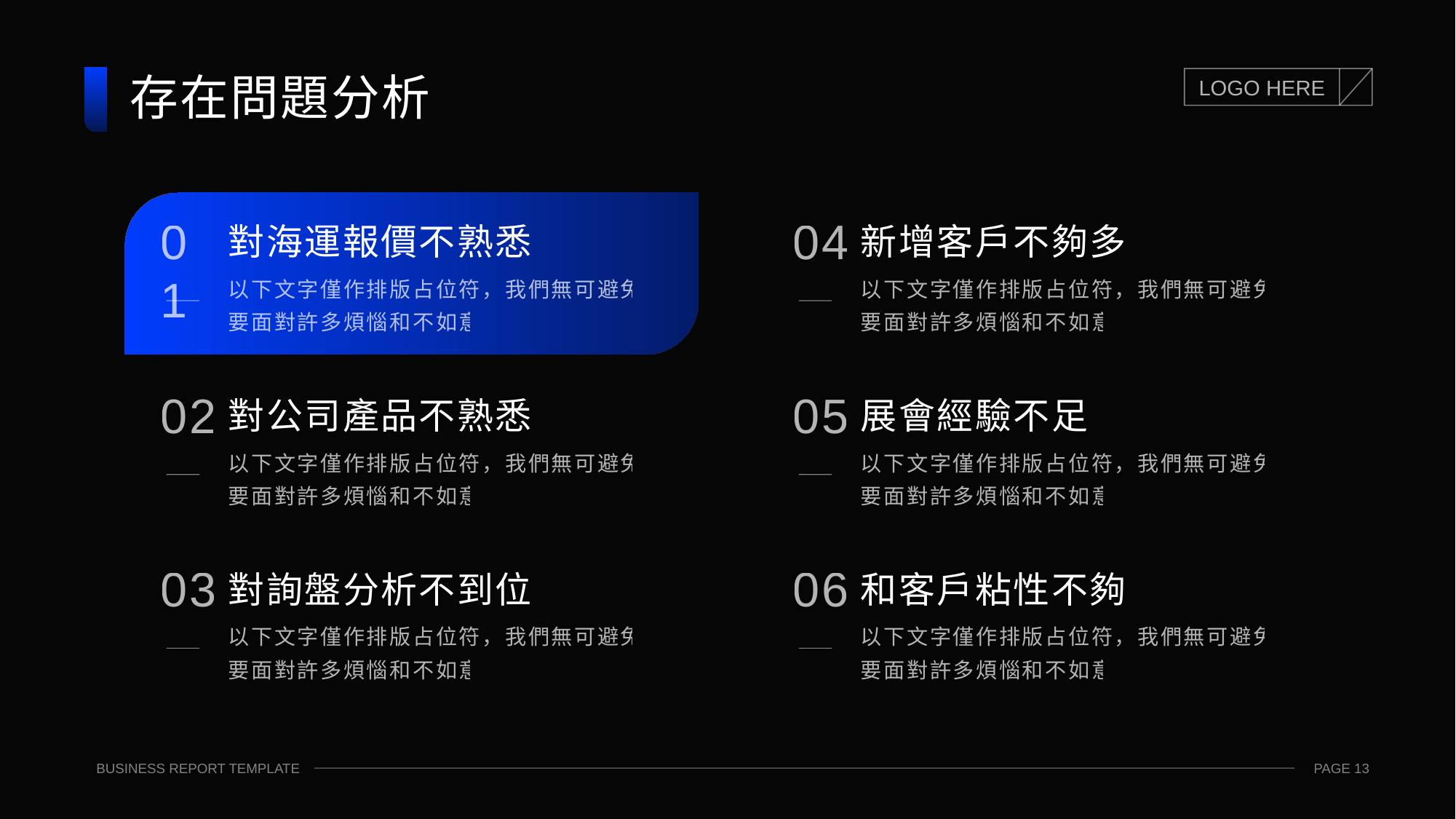

# 存在問題分析

01
04
對海運報價不熟悉
新增客戶不夠多
以下文字僅作排版占位符，我們無可避免地要面對許多煩惱和不如意。
以下文字僅作排版占位符，我們無可避免地要面對許多煩惱和不如意。
02
05
對公司產品不熟悉
展會經驗不足
以下文字僅作排版占位符，我們無可避免地要面對許多煩惱和不如意。
以下文字僅作排版占位符，我們無可避免地要面對許多煩惱和不如意。
03
06
對詢盤分析不到位
和客戶粘性不夠
以下文字僅作排版占位符，我們無可避免地要面對許多煩惱和不如意。
以下文字僅作排版占位符，我們無可避免地要面對許多煩惱和不如意。
PAGE 13